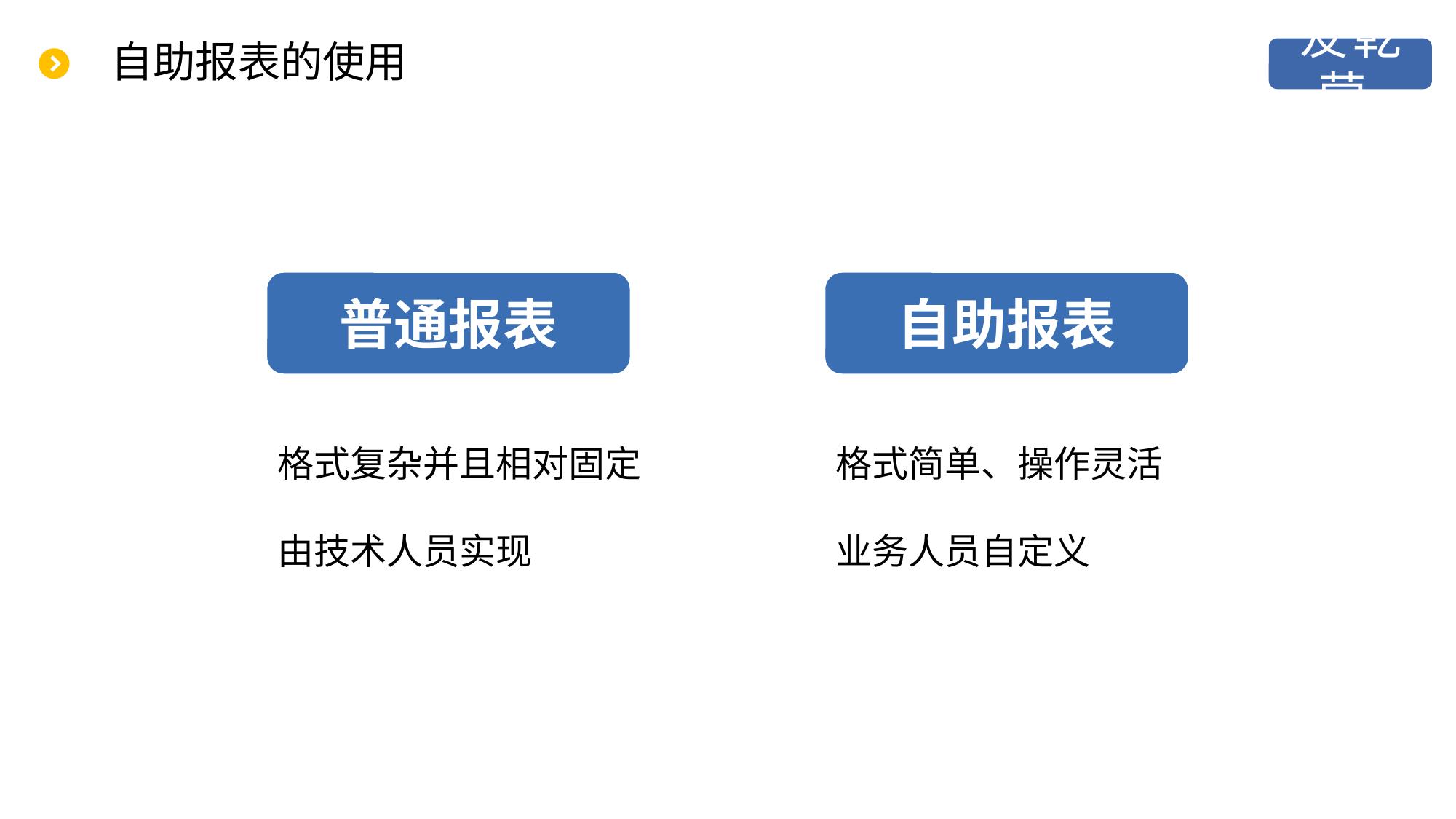

# 自助报表的使用
普通报表
自助报表
格式复杂并且相对固定
由技术人员实现
格式简单、操作灵活
业务人员自定义